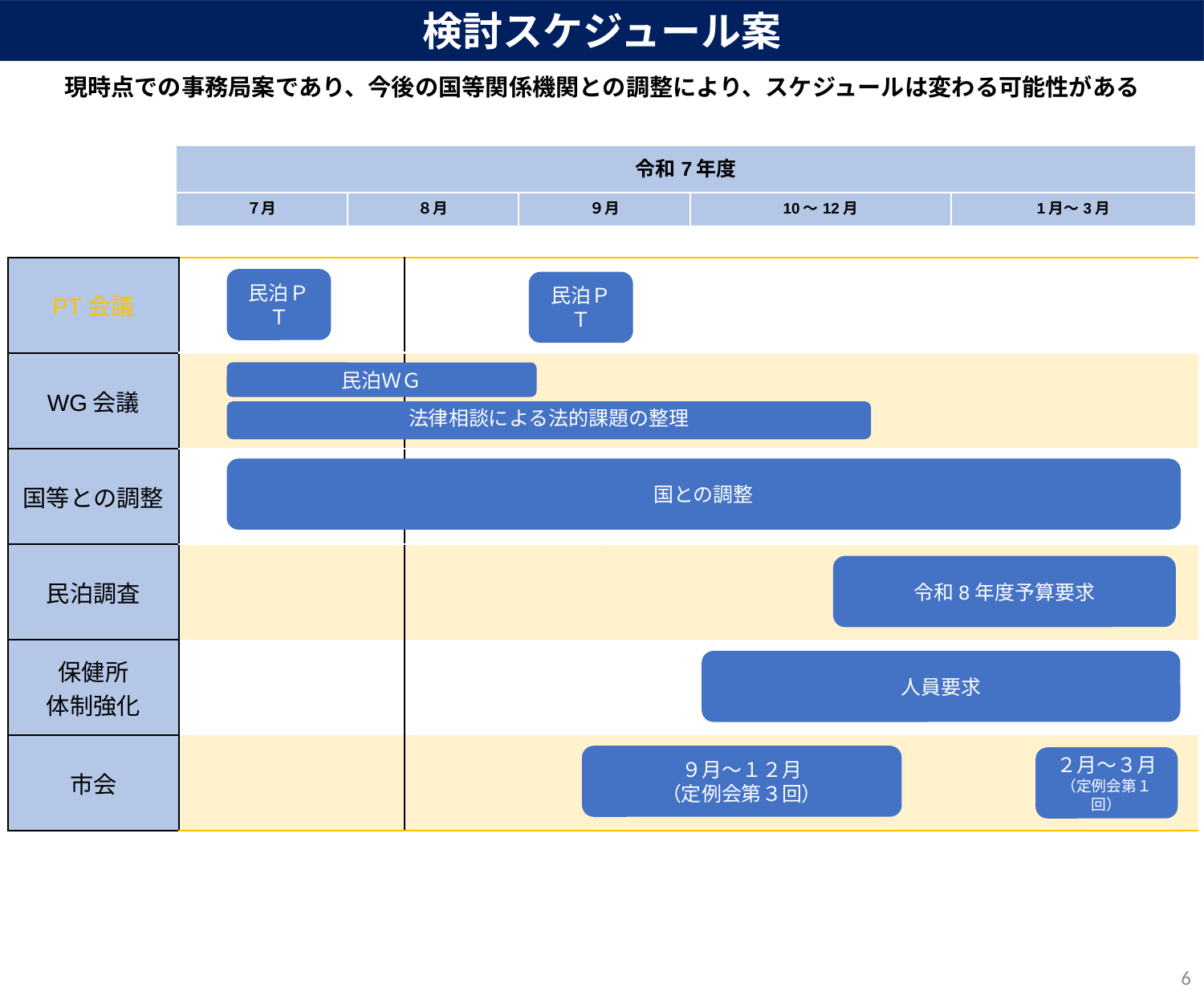

検討スケジュール案
現時点での事務局案であり、今後の国等関係機関との調整により、スケジュールは変わる可能性がある
| 令和7年度 |  |  |  |  |
| --- | --- | --- | --- | --- |
| ７月 | ８月 | ９月 | 10～12月 | 1月～3月 |
| PT会議 |  |  |  |  |  |
| --- | --- | --- | --- | --- | --- |
| WG会議 |  |  |  |  |  |
| 国等との調整 |  |  |  |  |  |
| 民泊調査 |  |  |  |  |  |
| 保健所 体制強化 |  |  |  |  |  |
| 市会 |  |  |  |  |  |
民泊ＰＴ
民泊ＷＧ
法律相談による法的課題の整理
国との調整
人員要求
９月～１２月
（定例会第３回）
２月～３月
（定例会第１回）
令和8年度予算要求
民泊ＰＴ
6